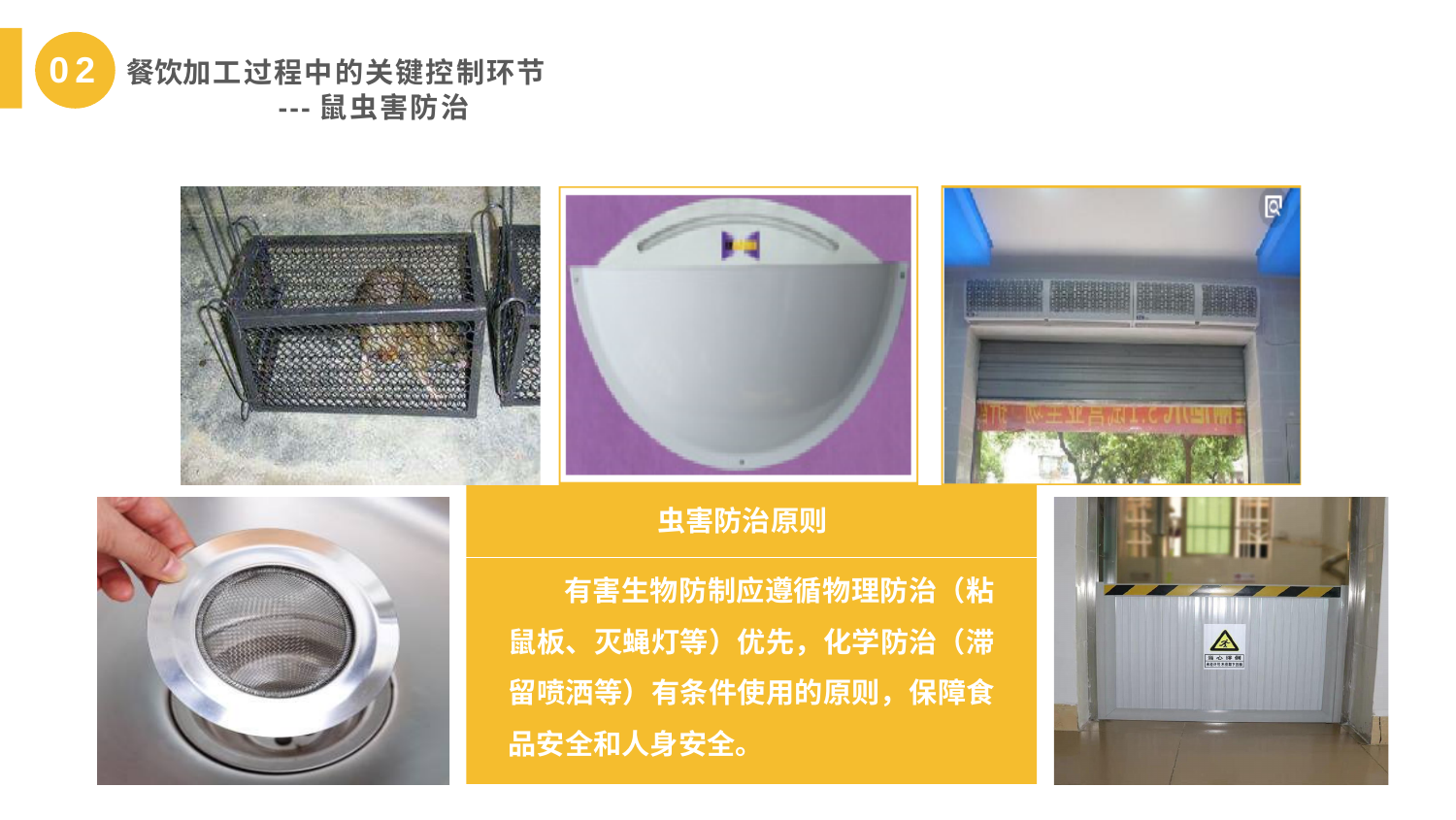

02 餐饮加工过程中的关键控制环节
                          ---鼠虫害防治

虫害防治原则
       有害生物防制应遵循物理防治（粘鼠板、灭蝇灯等）优先，化学防治（滞留喷洒等）有条件使用的原则，保障食品安全和人身安全。